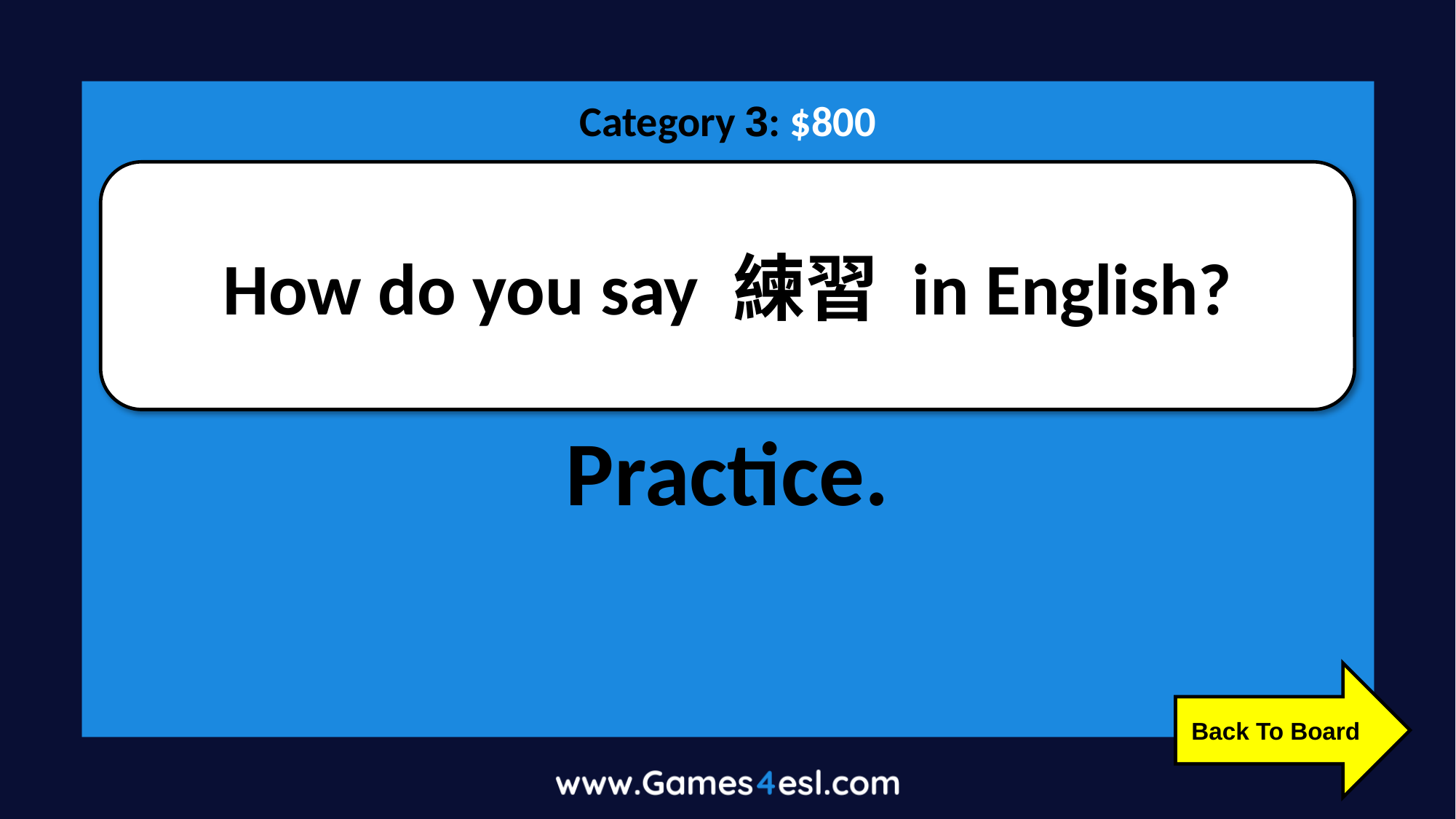

Category 3: $800
How do you say 練習 in English?
Practice.
Back To Board